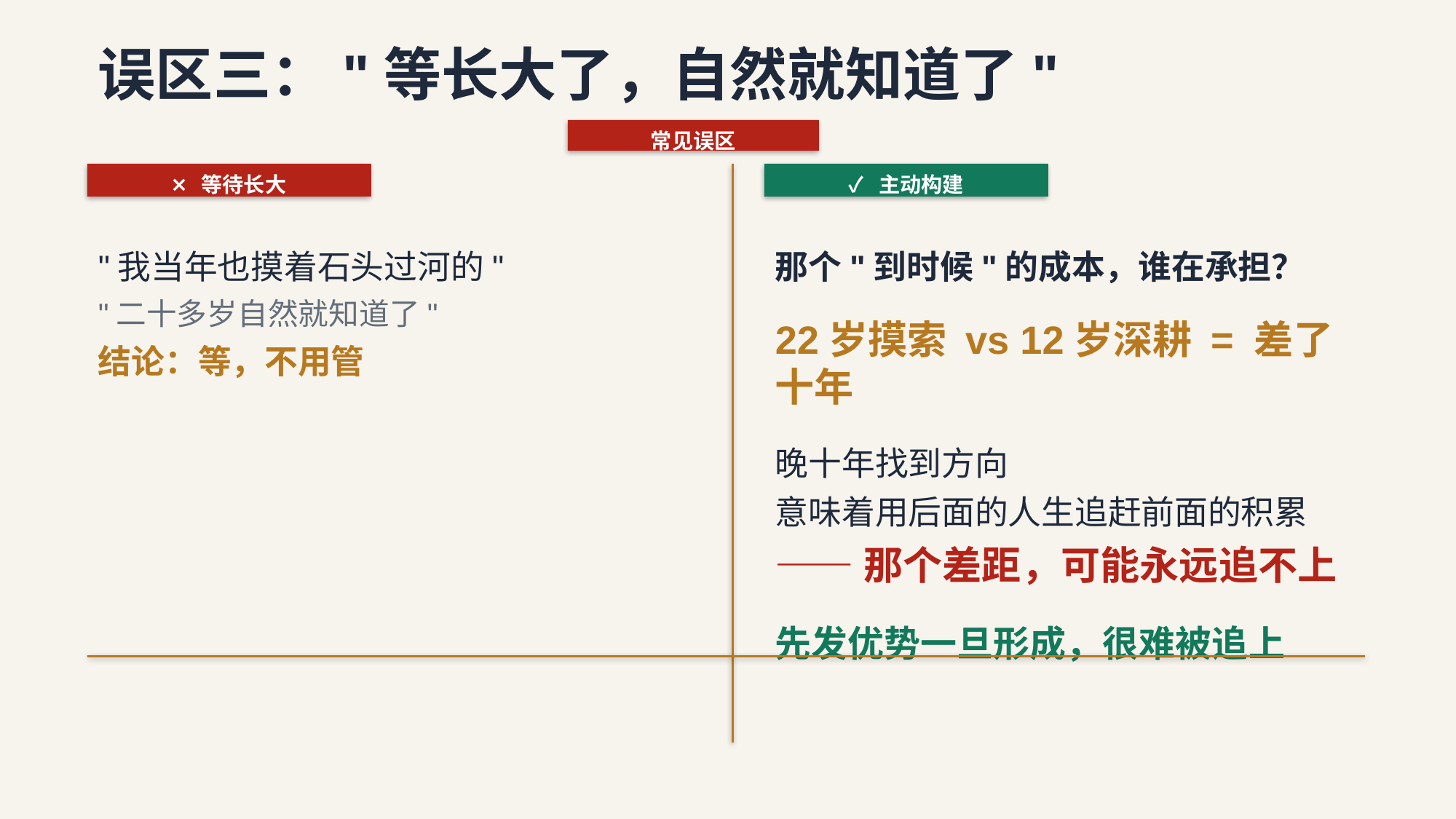

误区三："等长大了，自然就知道了"

常见误区

❌  等待长大
✓  主动构建
"我当年也摸着石头过河的"
"二十多岁自然就知道了"
结论：等，不用管
那个"到时候"的成本，谁在承担？

22岁摸索 vs 12岁深耕 = 差了十年

晚十年找到方向
意味着用后面的人生追赶前面的积累
——那个差距，可能永远追不上

先发优势一旦形成，很难被追上